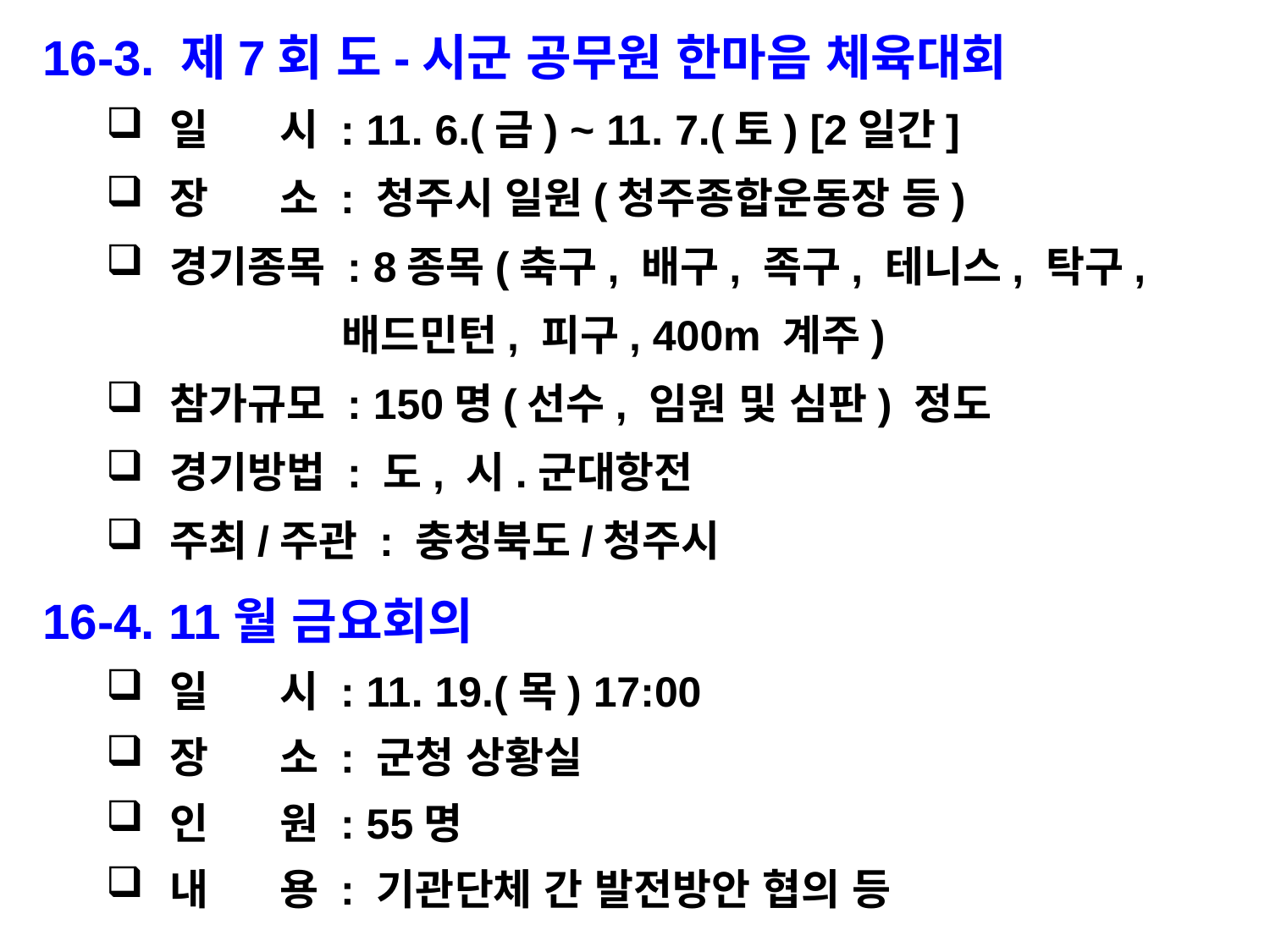

16-3. 제7회 도-시군 공무원 한마음 체육대회
일      시 : 11. 6.(금) ~ 11. 7.(토) [2일간]
장      소 : 청주시 일원(청주종합운동장 등)
경기종목 : 8종목(축구, 배구, 족구, 테니스, 탁구,
                   배드민턴, 피구, 400m 계주)
참가규모 : 150명(선수, 임원 및 심판) 정도
경기방법 : 도, 시.군대항전
주최/주관 : 충청북도/청주시

16-4. 11월 금요회의
일      시 : 11. 19.(목) 17:00
장      소 : 군청 상황실
인      원 : 55명
내      용 : 기관단체 간 발전방안 협의 등